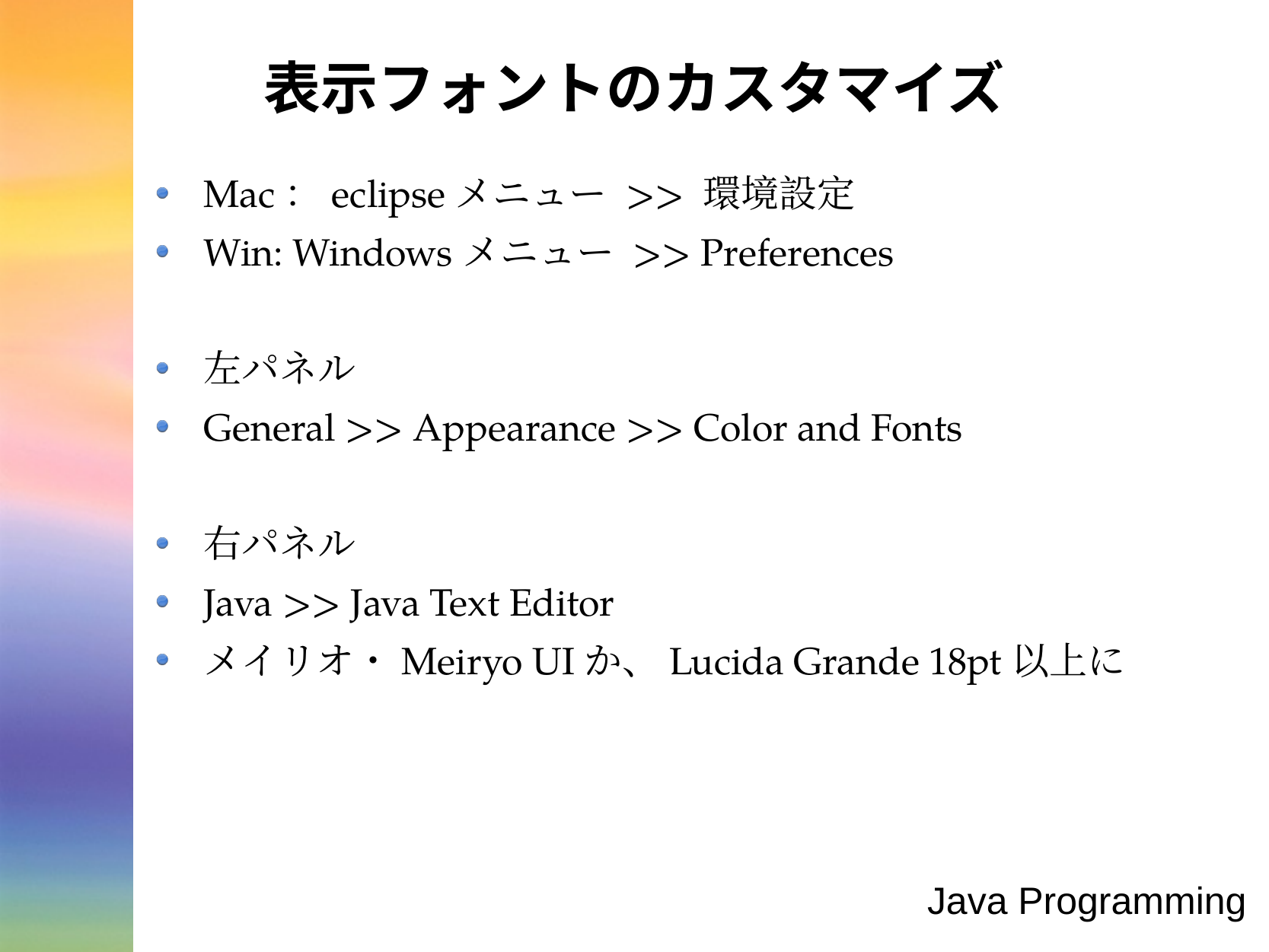

# 表示フォントのカスタマイズ
Mac：eclipseメニュー >> 環境設定
Win: Windowsメニュー >> Preferences

左パネル
General >> Appearance >> Color and Fonts

右パネル
Java >> Java Text Editor
メイリオ・Meiryo UIか、Lucida Grande 18pt以上に